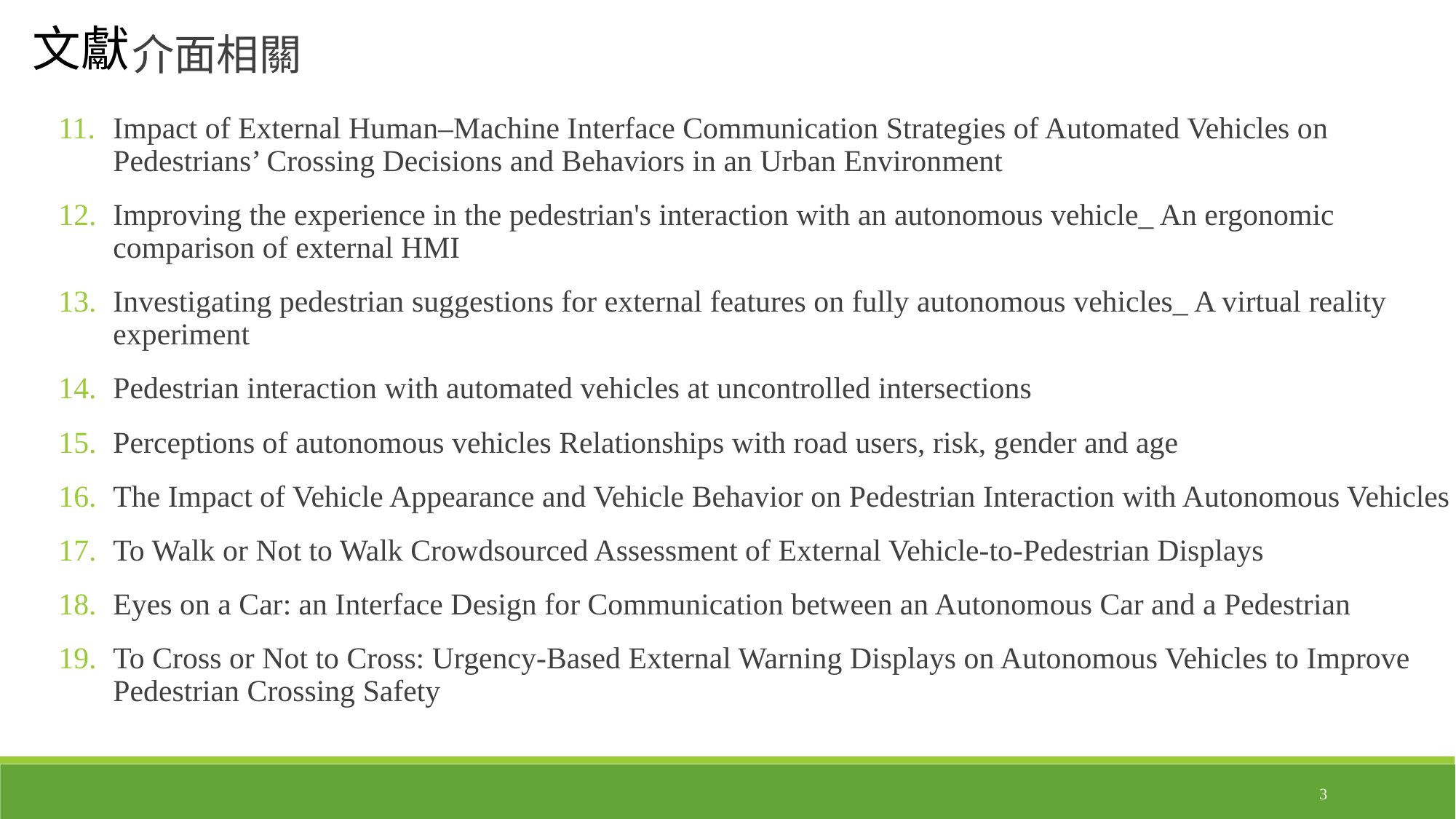

文獻
介面相關
Impact of External Human–Machine Interface Communication Strategies of Automated Vehicles on Pedestrians’ Crossing Decisions and Behaviors in an Urban Environment
Improving the experience in the pedestrian's interaction with an autonomous vehicle_ An ergonomic comparison of external HMI
Investigating pedestrian suggestions for external features on fully autonomous vehicles_ A virtual reality experiment
Pedestrian interaction with automated vehicles at uncontrolled intersections
Perceptions of autonomous vehicles Relationships with road users, risk, gender and age
The Impact of Vehicle Appearance and Vehicle Behavior on Pedestrian Interaction with Autonomous Vehicles
To Walk or Not to Walk Crowdsourced Assessment of External Vehicle-to-Pedestrian Displays
Eyes on a Car: an Interface Design for Communication between an Autonomous Car and a Pedestrian
To Cross or Not to Cross: Urgency-Based External Warning Displays on Autonomous Vehicles to Improve Pedestrian Crossing Safety

3